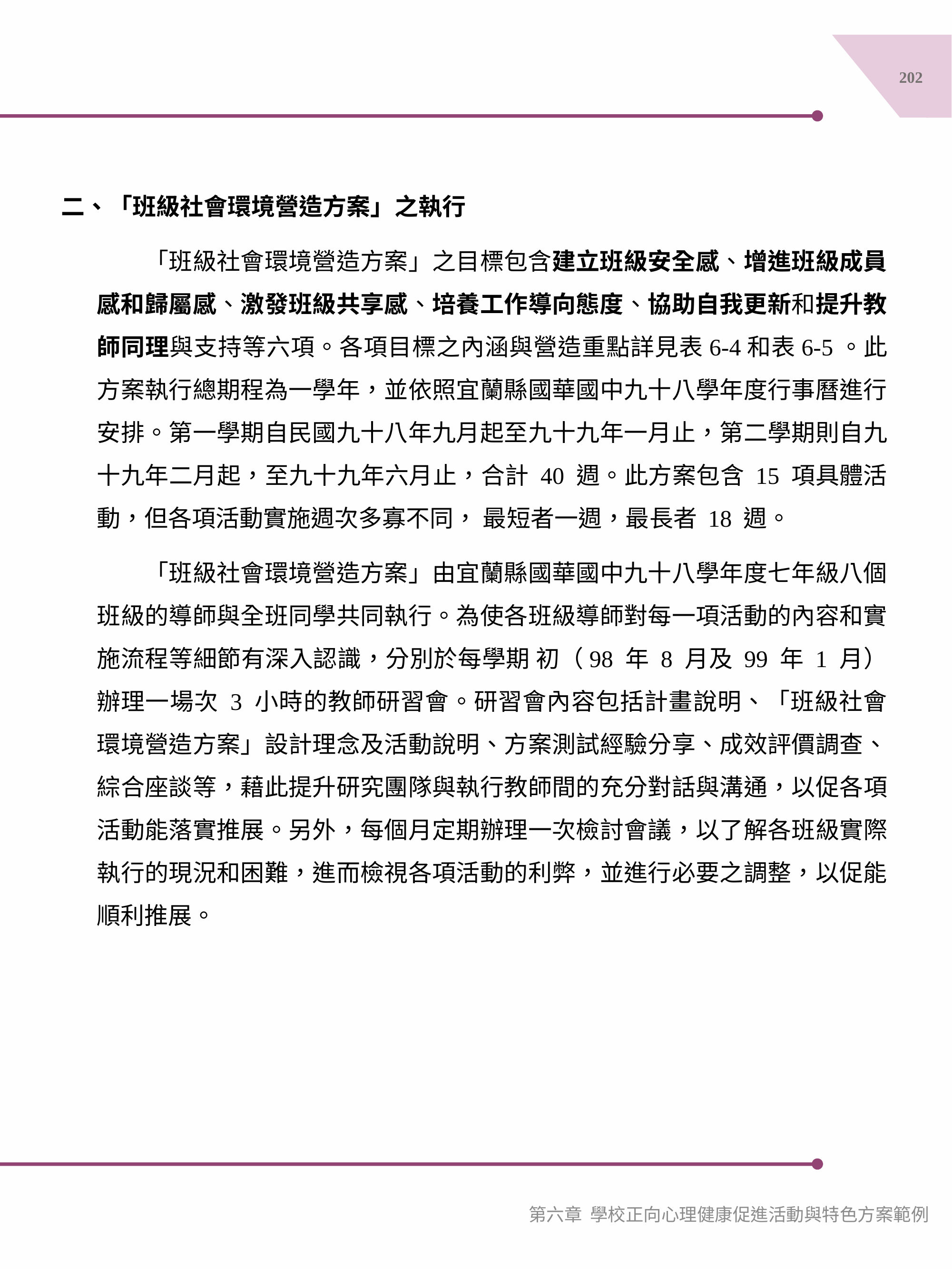

202
二、「班級社會環境營造方案」之執行
　　「班級社會環境營造方案」之目標包含建立班級安全感、增進班級成員感和歸屬感、激發班級共享感、培養工作導向態度、協助自我更新和提升教師同理與支持等六項。各項目標之內涵與營造重點詳見表6-4和表6-5。此方案執行總期程為一學年，並依照宜蘭縣國華國中九十八學年度行事曆進行安排。第一學期自民國九十八年九月起至九十九年一月止，第二學期則自九十九年二月起，至九十九年六月止，合計 40 週。此方案包含 15 項具體活動，但各項活動實施週次多寡不同， 最短者一週，最長者 18 週。
　　「班級社會環境營造方案」由宜蘭縣國華國中九十八學年度七年級八個班級的導師與全班同學共同執行。為使各班級導師對每一項活動的內容和實施流程等細節有深入認識，分別於每學期 初（98 年 8 月及 99 年 1 月）辦理一場次 3 小時的教師研習會。研習會內容包括計畫說明、「班級社會環境營造方案」設計理念及活動說明、方案測試經驗分享、成效評價調查、綜合座談等，藉此提升研究團隊與執行教師間的充分對話與溝通，以促各項活動能落實推展。另外，每個月定期辦理一次檢討會議，以了解各班級實際執行的現況和困難，進而檢視各項活動的利弊，並進行必要之調整，以促能順利推展。
第六章  學校正向心理健康促進活動與特色方案範例